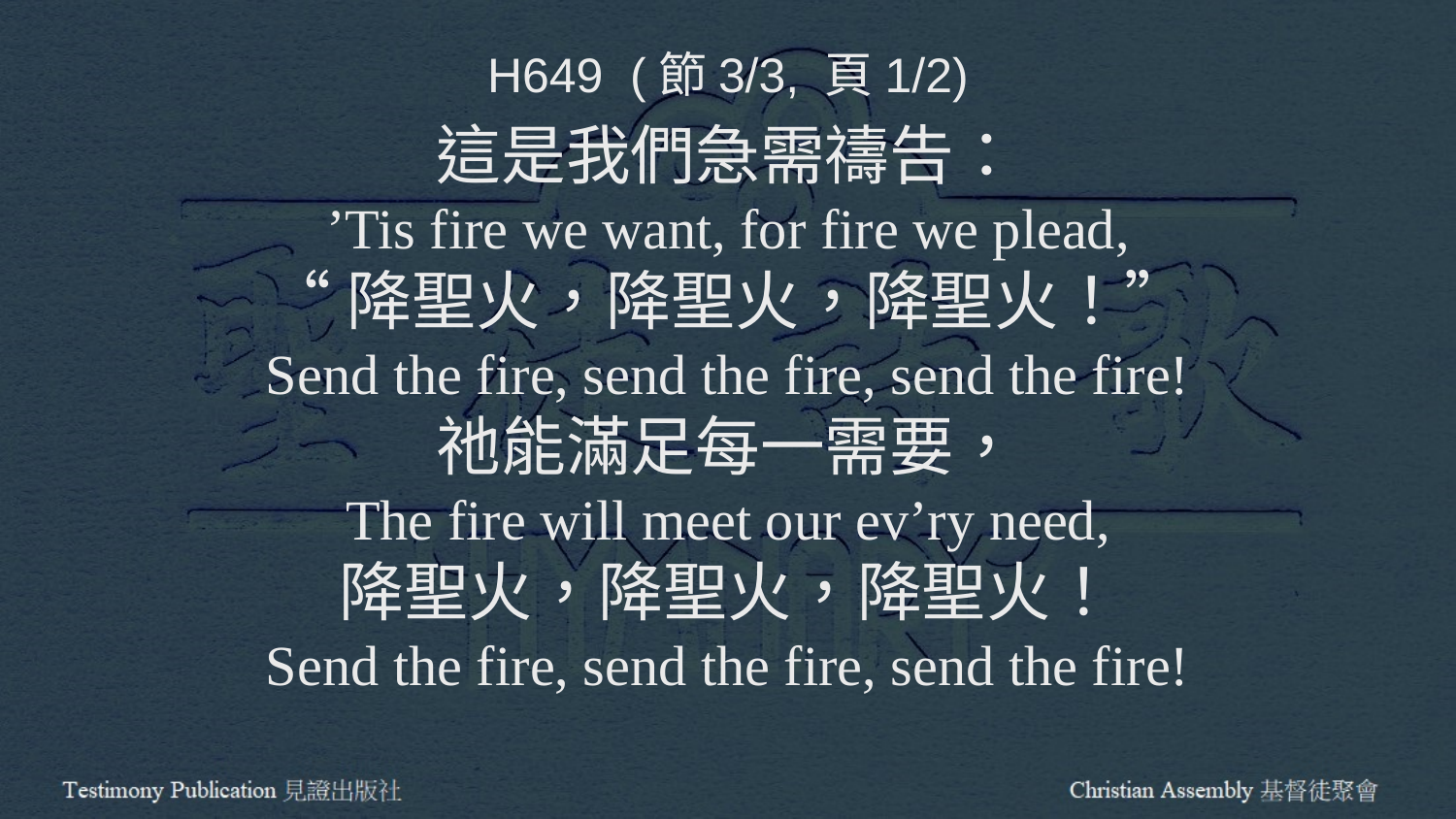

H649  (節3/3, 頁1/2)
這是我們急需禱告：
’Tis fire we want, for fire we plead,
“降聖火，降聖火，降聖火！”
Send the fire, send the fire, send the fire!
祂能滿足每一需要，
The fire will meet our ev’ry need,
降聖火，降聖火，降聖火！
Send the fire, send the fire, send the fire!